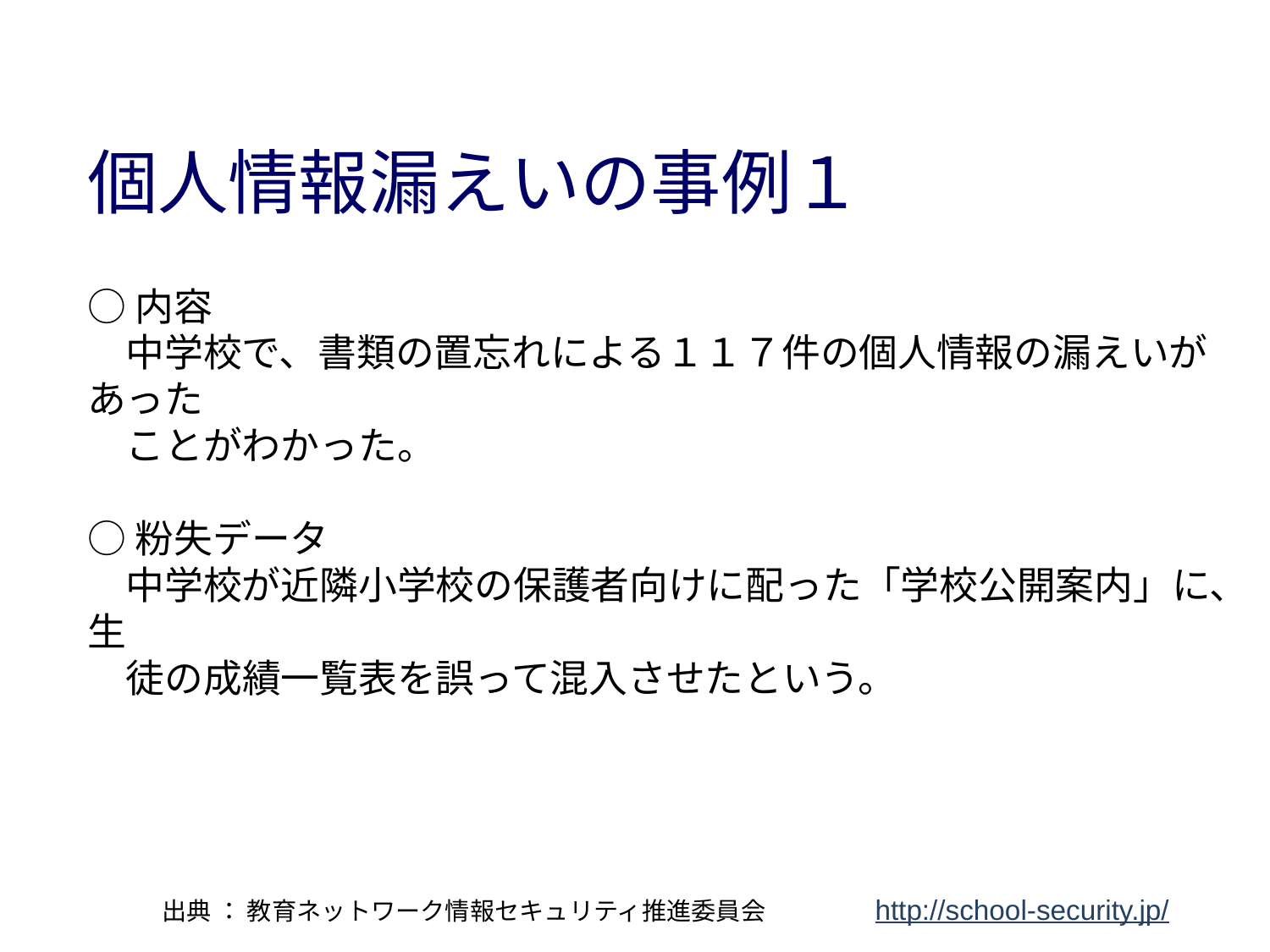

個人情報漏えいの事例１

○内容
　中学校で、書類の置忘れによる１１７件の個人情報の漏えいがあった
　ことがわかった。
○粉失データ
　中学校が近隣小学校の保護者向けに配った「学校公開案内」に、生
　徒の成績一覧表を誤って混入させたという。

　 出典 ： 教育ネットワーク情報セキュリティ推進委員会　　　　http://school-security.jp/